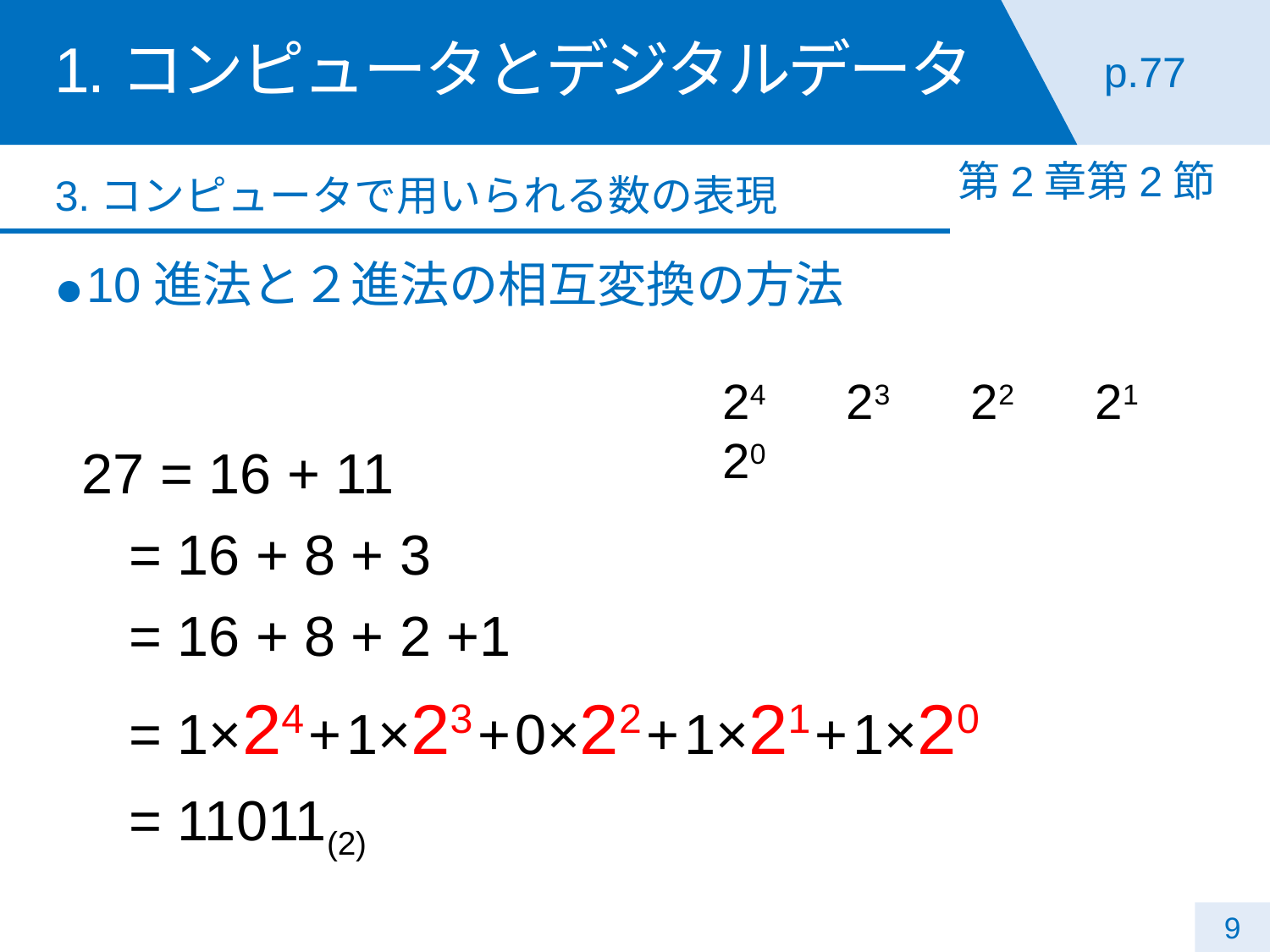

# 1.コンピュータとデジタルデータ
p.77
第2章第2節
3.コンピュータで用いられる数の表現
10進法と２進法の相互変換の方法

27 = 16 + 11
   = 16 + 8 + 3
   = 16 + 8 + 2 +1
   = 1×24 + 1×23 + 0×22 + 1×21 + 1×20
   = 11011(2)
24　　23　　22　　21　　20
9